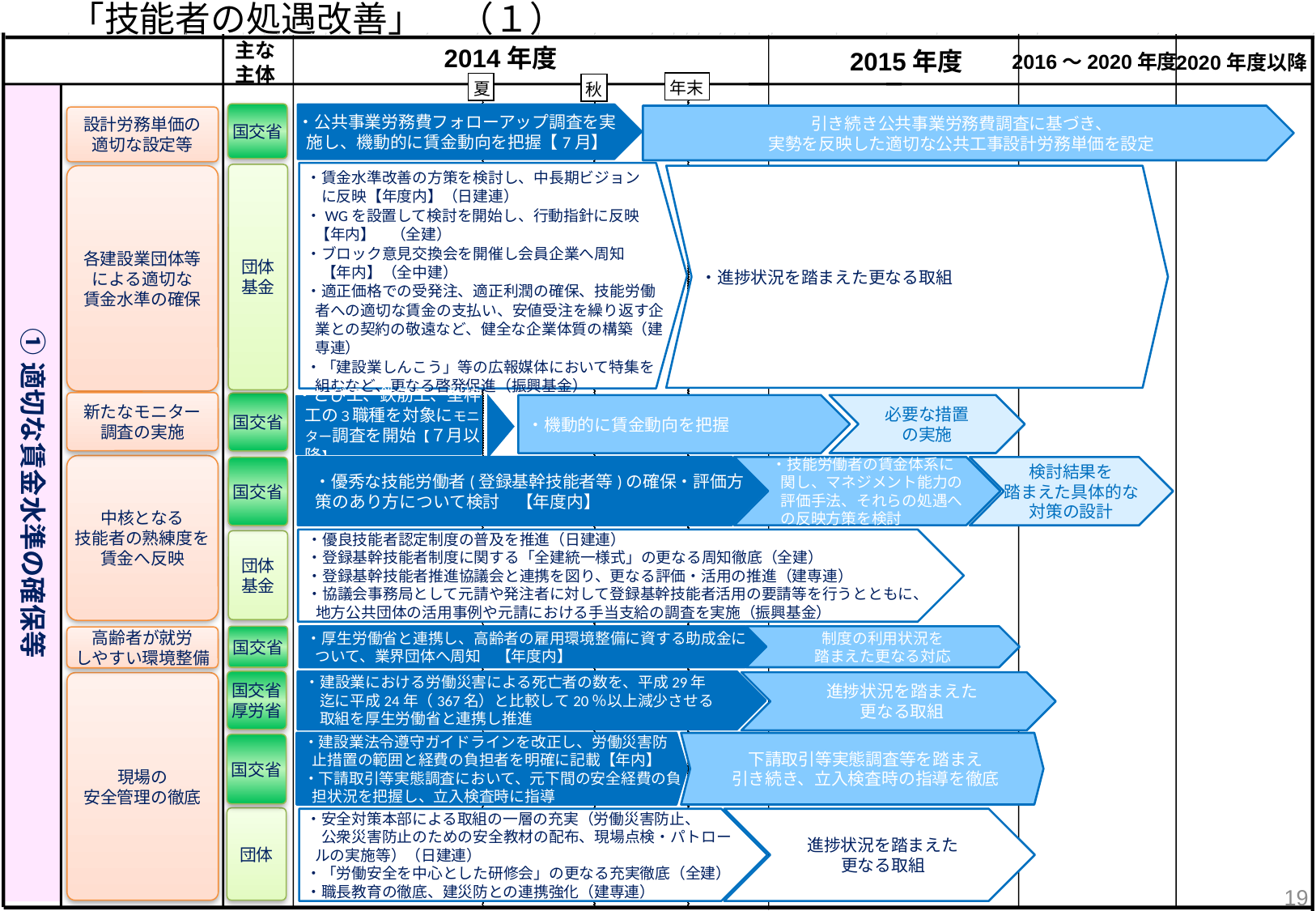

「技能者の処遇改善」　（１）

2014年度
2015年度
2016～2020年度
2020年度以降

年末

夏

秋

主な
主体

①適切な賃金水準の確保等
国交省
・公共事業労務費フォローアップ調査を実施し、機動的に賃金動向を把握【7月】
引き続き公共事業労務費調査に基づき、
実勢を反映した適切な公共工事設計労務単価を設定
設計労務単価の
適切な設定等
・賃金水準改善の方策を検討し、中長期ビジョン
　に反映【年度内】（日建連）
・WGを設置して検討を開始し、行動指針に反映【年内】　（全建）
・ブロック意見交換会を開催し会員企業へ周知
　【年内】（全中建）
・適正価格での受発注、適正利潤の確保、技能労働者への適切な賃金の支払い、安値受注を繰り返す企業との契約の敬遠など、健全な企業体質の構築（建専連）
・「建設業しんこう」等の広報媒体において特集を組むなど、更なる啓発促進（振興基金）
団体
基金
・進捗状況を踏まえた更なる取組
各建設業団体等
による適切な
賃金水準の確保
新たなモニター
調査の実施
国交省
必要な措置
の実施
・機動的に賃金動向を把握
・とび工、鉄筋工、型枠工の３職種を対象にモニター調査を開始【７月以降】

中核となる
技能者の熟練度を賃金へ反映
　・優秀な技能労働者(登録基幹技能者等)の確保・評価方策のあり方について検討　【年度内】
・技能労働者の賃金体系に関し、マネジメント能力の評価手法、それらの処遇への反映方策を検討
検討結果を
踏まえた具体的な
対策の設計
国交省
・優良技能者認定制度の普及を推進（日建連）
・登録基幹技能者制度に関する「全建統一様式」の更なる周知徹底（全建）
・登録基幹技能者推進協議会と連携を図り、更なる評価・活用の推進（建専連）
・協議会事務局として元請や発注者に対して登録基幹技能者活用の要請等を行うとともに、地方公共団体の活用事例や元請における手当支給の調査を実施（振興基金）
団体
基金
・厚生労働省と連携し、高齢者の雇用環境整備に資する助成金について、業界団体へ周知　【年度内】
国交省
制度の利用状況を
踏まえた更なる対応
高齢者が就労
しやすい環境整備
国交省
厚労省
・建設業における労働災害による死亡者の数を、平成29年
　迄に平成24年（367名）と比較して20％以上減少させる
　取組を厚生労働省と連携し推進
進捗状況を踏まえた
更なる取組
現場の
安全管理の徹底
・建設業法令遵守ガイドラインを改正し、労働災害防止措置の範囲と経費の負担者を明確に記載【年内】
・下請取引等実態調査において、元下間の安全経費の負担状況を把握し、立入検査時に指導
下請取引等実態調査等を踏まえ
引き続き、立入検査時の指導を徹底
国交省
団体
・安全対策本部による取組の一層の充実（労働災害防止、
　公衆災害防止のための安全教材の配布、現場点検・パトロールの実施等）（日建連）
・「労働安全を中心とした研修会」の更なる充実徹底（全建）
・職長教育の徹底、建災防との連携強化（建専連）
進捗状況を踏まえた
更なる取組
19